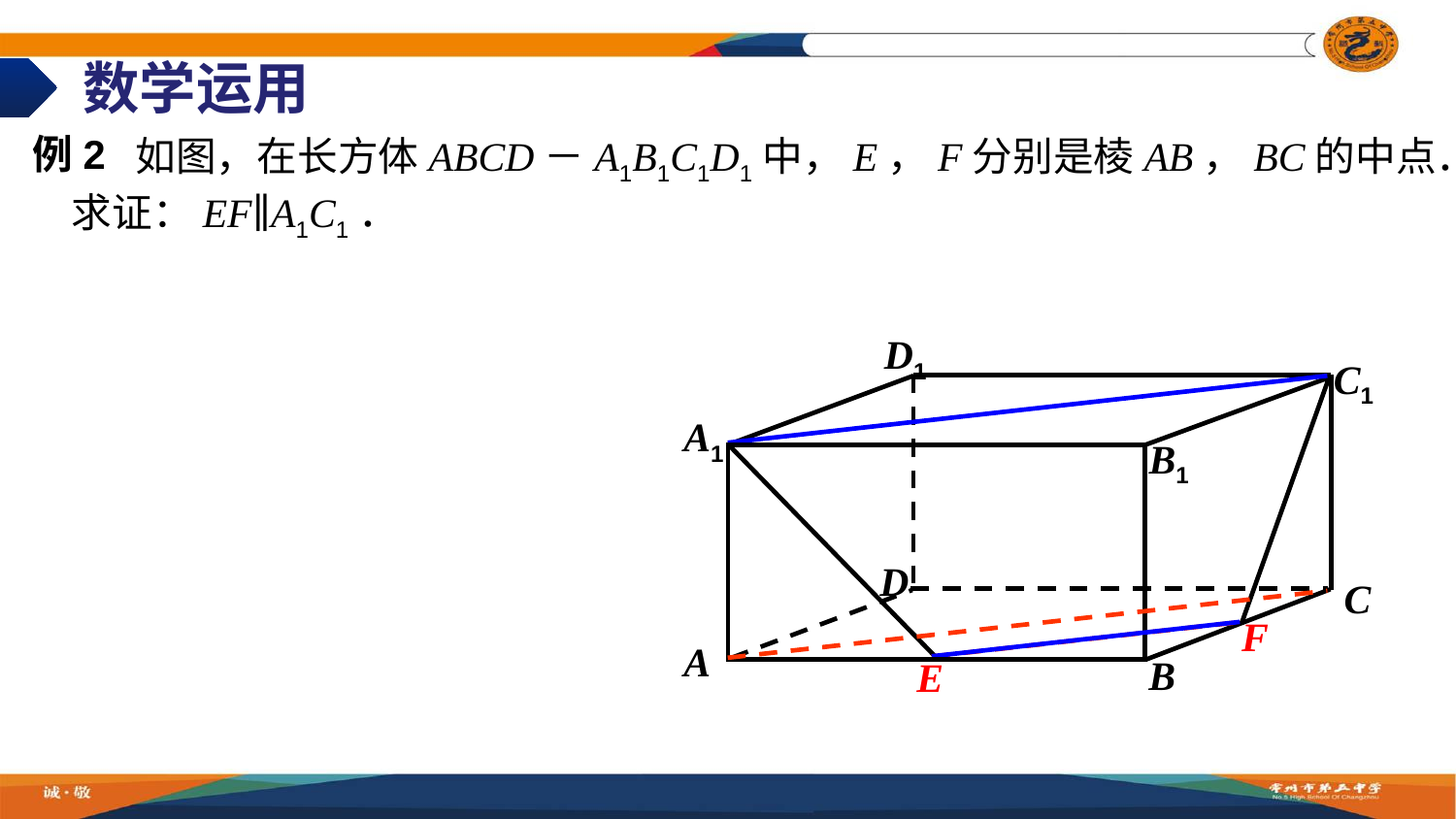

数学运用

例2
如图，在长方体ABCD－A1B1C1D1中，E，F分别是棱AB，BC的中点．
求证：EF∥A1C1．
D1
C1

A1
B1

D
C

F
A
B
E